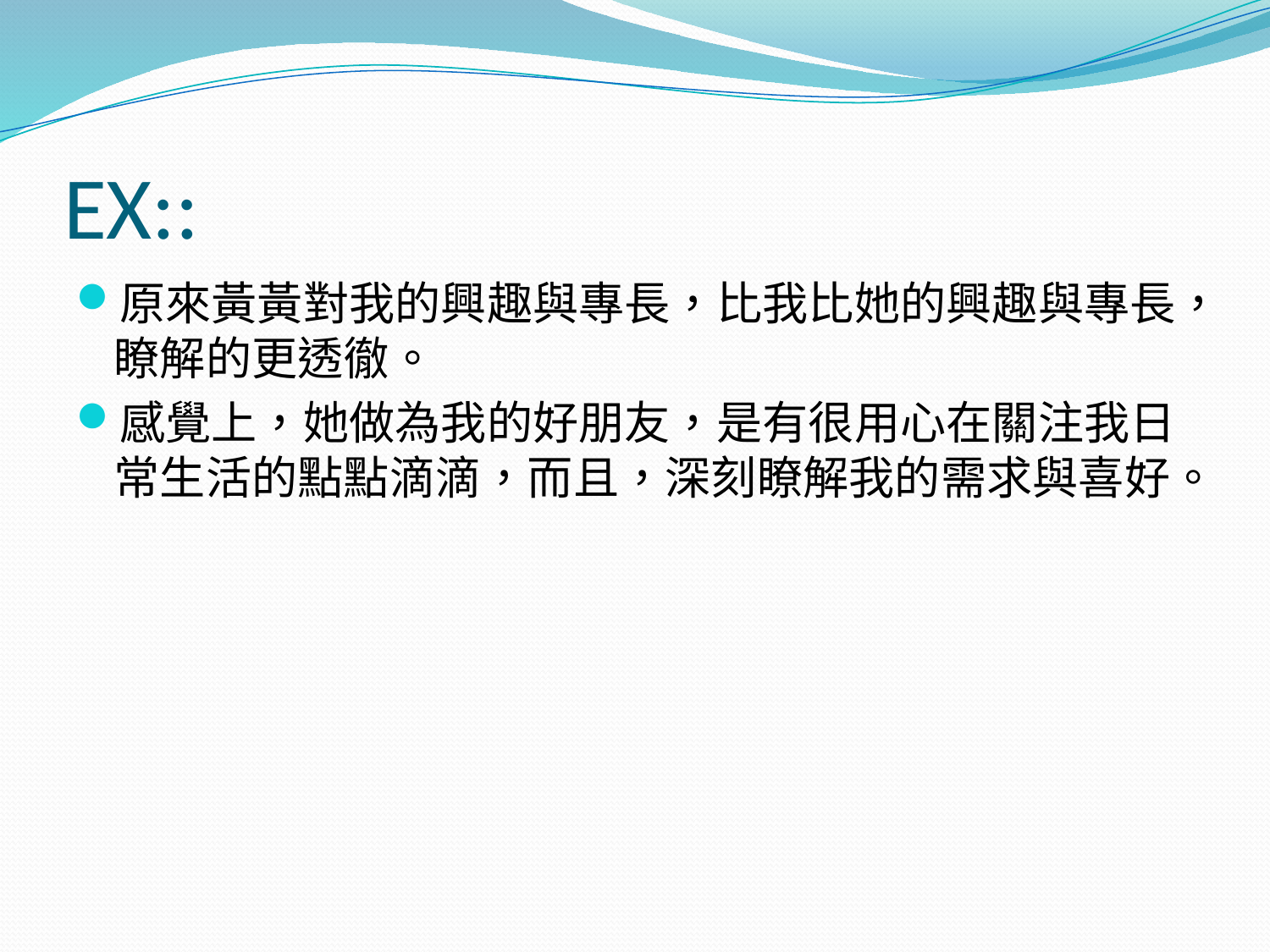

# EX::
原來黃黃對我的興趣與專長，比我比她的興趣與專長，瞭解的更透徹。
感覺上，她做為我的好朋友，是有很用心在關注我日常生活的點點滴滴，而且，深刻瞭解我的需求與喜好。